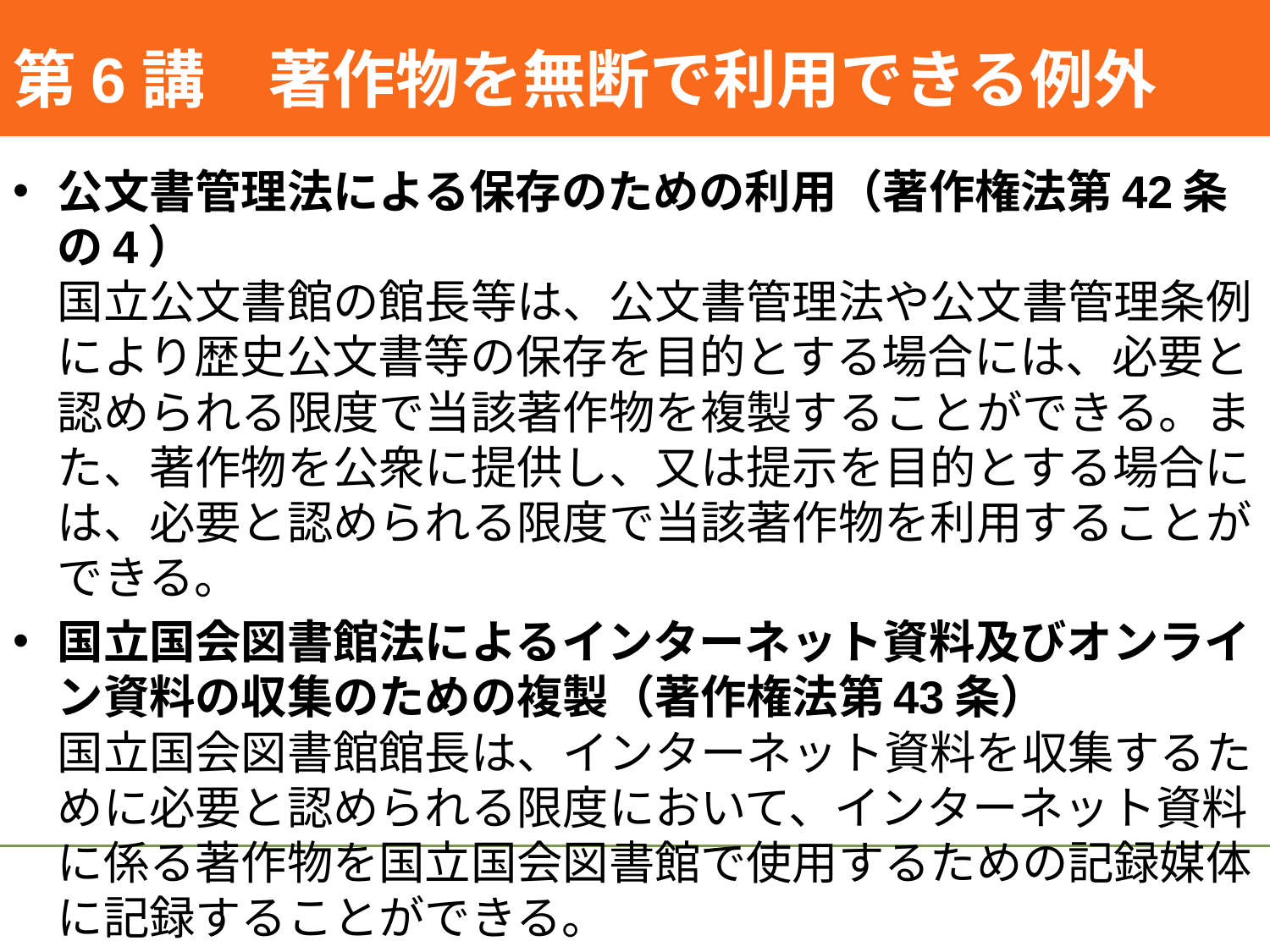

#
第6講　著作物を無断で利用できる例外
公文書管理法による保存のための利用（著作権法第42条の4）
国立公文書館の館長等は、公文書管理法や公文書管理条例により歴史公文書等の保存を目的とする場合には、必要と認められる限度で当該著作物を複製することができる。また、著作物を公衆に提供し、又は提示を目的とする場合には、必要と認められる限度で当該著作物を利用することができる。
国立国会図書館法によるインターネット資料及びオンライン資料の収集のための複製（著作権法第43条）
国立国会図書館館長は、インターネット資料を収集するために必要と認められる限度において、インターネット資料に係る著作物を国立国会図書館で使用するための記録媒体に記録することができる。